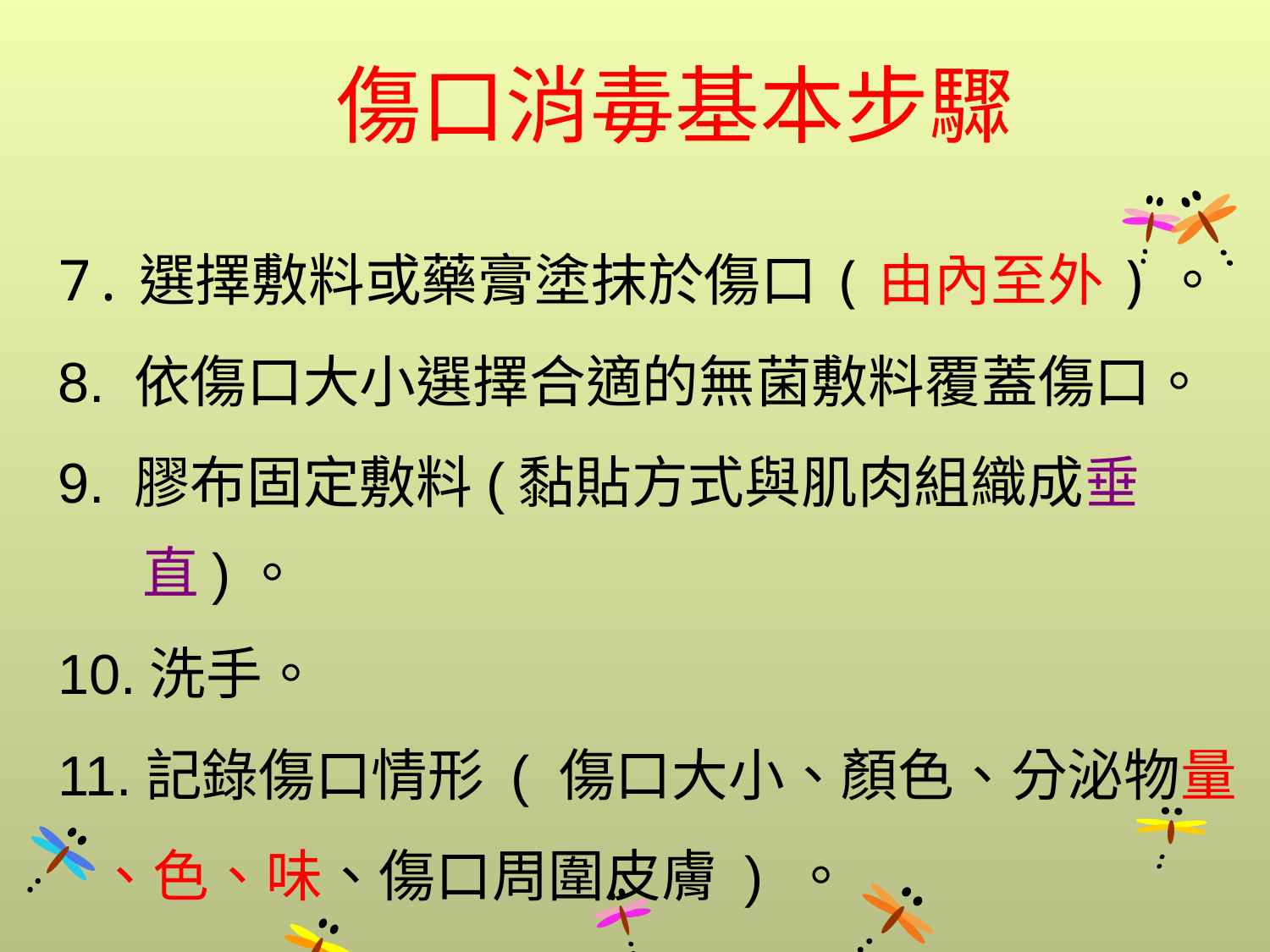

# 傷口消毒基本步驟
7.選擇敷料或藥膏塗抹於傷口(由內至外)。
8. 依傷口大小選擇合適的無菌敷料覆蓋傷口。
9. 膠布固定敷料(黏貼方式與肌肉組織成垂直)。
10.洗手。
11.記錄傷口情形 ( 傷口大小、顏色、分泌物量
  、色、味、傷口周圍皮膚 ) 。